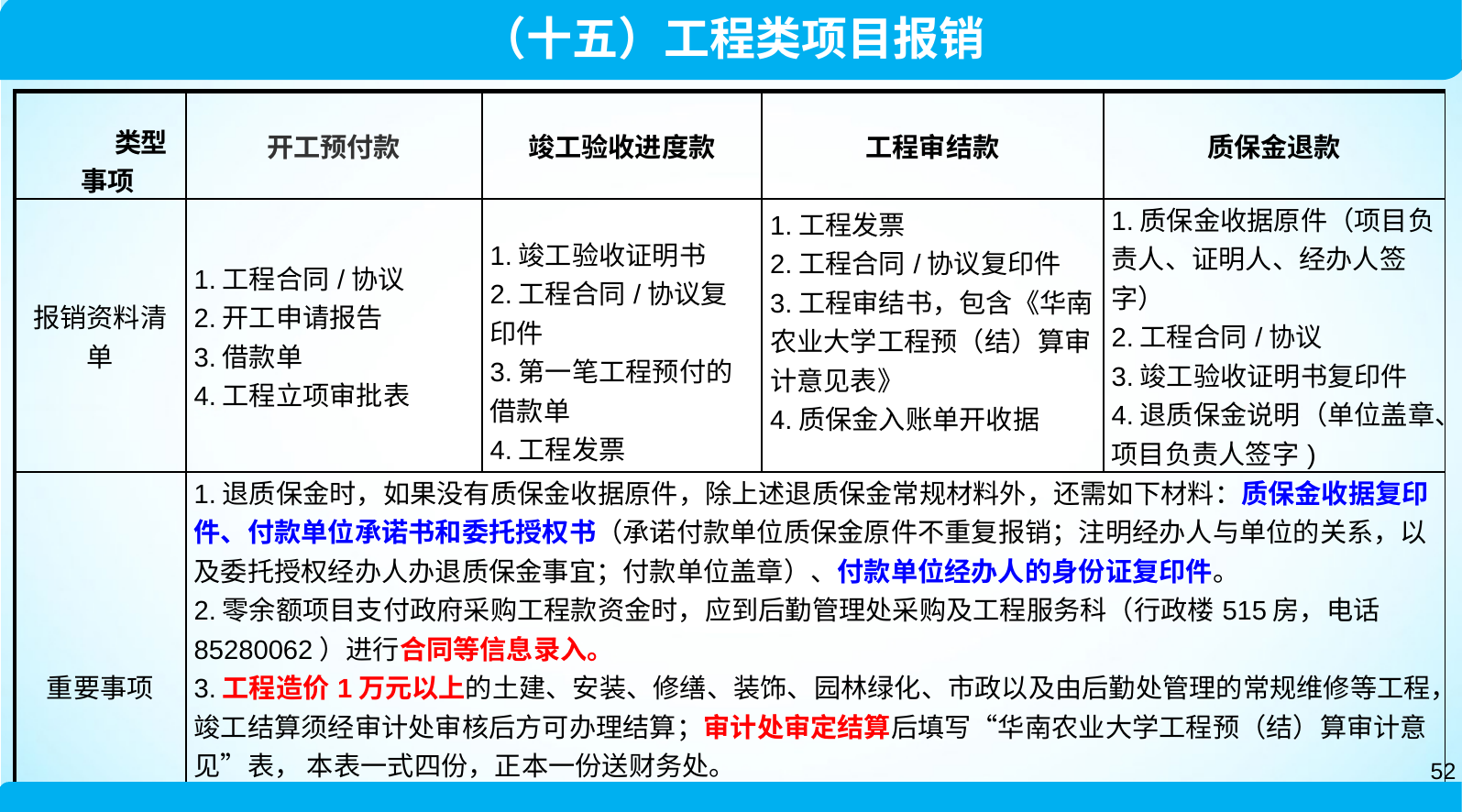

（十五）工程类项目报销
| 类型 事项 | 开工预付款 | 竣工验收进度款 | 工程审结款 | 质保金退款 |
| --- | --- | --- | --- | --- |
| 报销资料清单 | 1.工程合同/协议 2.开工申请报告 3.借款单 4.工程立项审批表 | 1.竣工验收证明书 2.工程合同/协议复印件 3.第一笔工程预付的借款单 4.工程发票 | 1.工程发票 2.工程合同/协议复印件 3.工程审结书，包含《华南农业大学工程预（结）算审计意见表》 4.质保金入账单开收据 | 1.质保金收据原件（项目负责人、证明人、经办人签字） 2.工程合同/协议 3.竣工验收证明书复印件 4.退质保金说明（单位盖章、项目负责人签字) |
| 重要事项 | 1.退质保金时，如果没有质保金收据原件，除上述退质保金常规材料外，还需如下材料：质保金收据复印件、付款单位承诺书和委托授权书（承诺付款单位质保金原件不重复报销；注明经办人与单位的关系，以及委托授权经办人办退质保金事宜；付款单位盖章）、付款单位经办人的身份证复印件。 2.零余额项目支付政府采购工程款资金时，应到后勤管理处采购及工程服务科（行政楼515房，电话85280062）进行合同等信息录入。 3.工程造价1万元以上的土建、安装、修缮、装饰、园林绿化、市政以及由后勤处管理的常规维修等工程，竣工结算须经审计处审核后方可办理结算；审计处审定结算后填写“华南农业大学工程预（结）算审计意见”表， 本表一式四份，正本一份送财务处。 4.工程造价1万元（含1万）以下的工程竣工结算采用“结算备案，抽查审核”的办法，后勤处对工程竣工结算核实并签署意见（由审核人签名），按规定将齐全结算资料报审计处备案，审计处在结算书上加盖“工程项目结算已备案”印章和公章后返回后勤处，即可到财务部门办理结算。 |  |  |  |
52